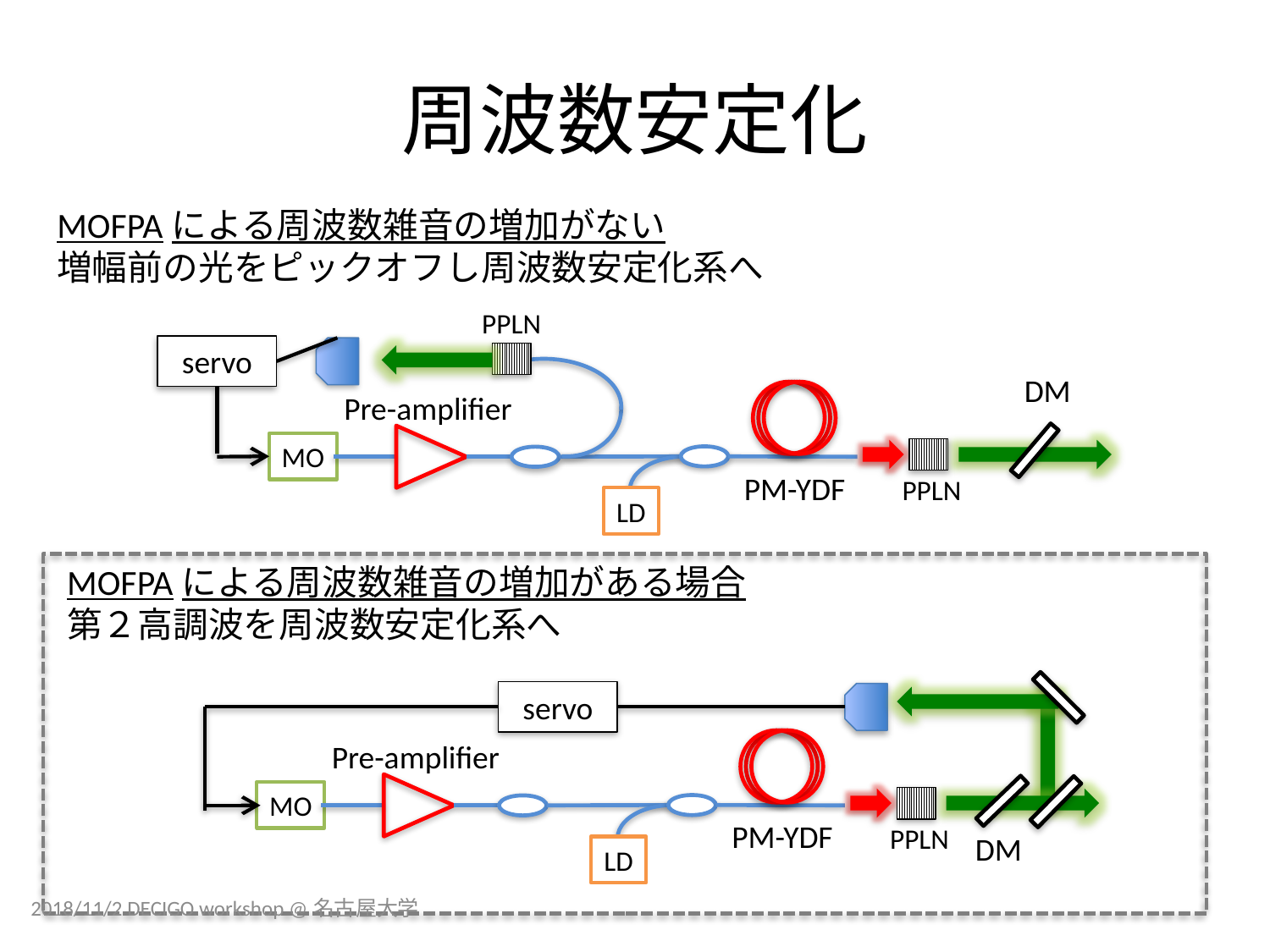

# 周波数安定化
MOFPAによる周波数雑音の増加がない
増幅前の光をピックオフし周波数安定化系へ
PPLN

MO

PM-YDF
PPLN
LD
Pre-amplifier
servo

DM

MOFPAによる周波数雑音の増加がある場合
第２高調波を周波数安定化系へ
servo

MO

PM-YDF
PPLN
LD
Pre-amplifier

DM
2018/11/2 DECIGO workshop @名古屋大学